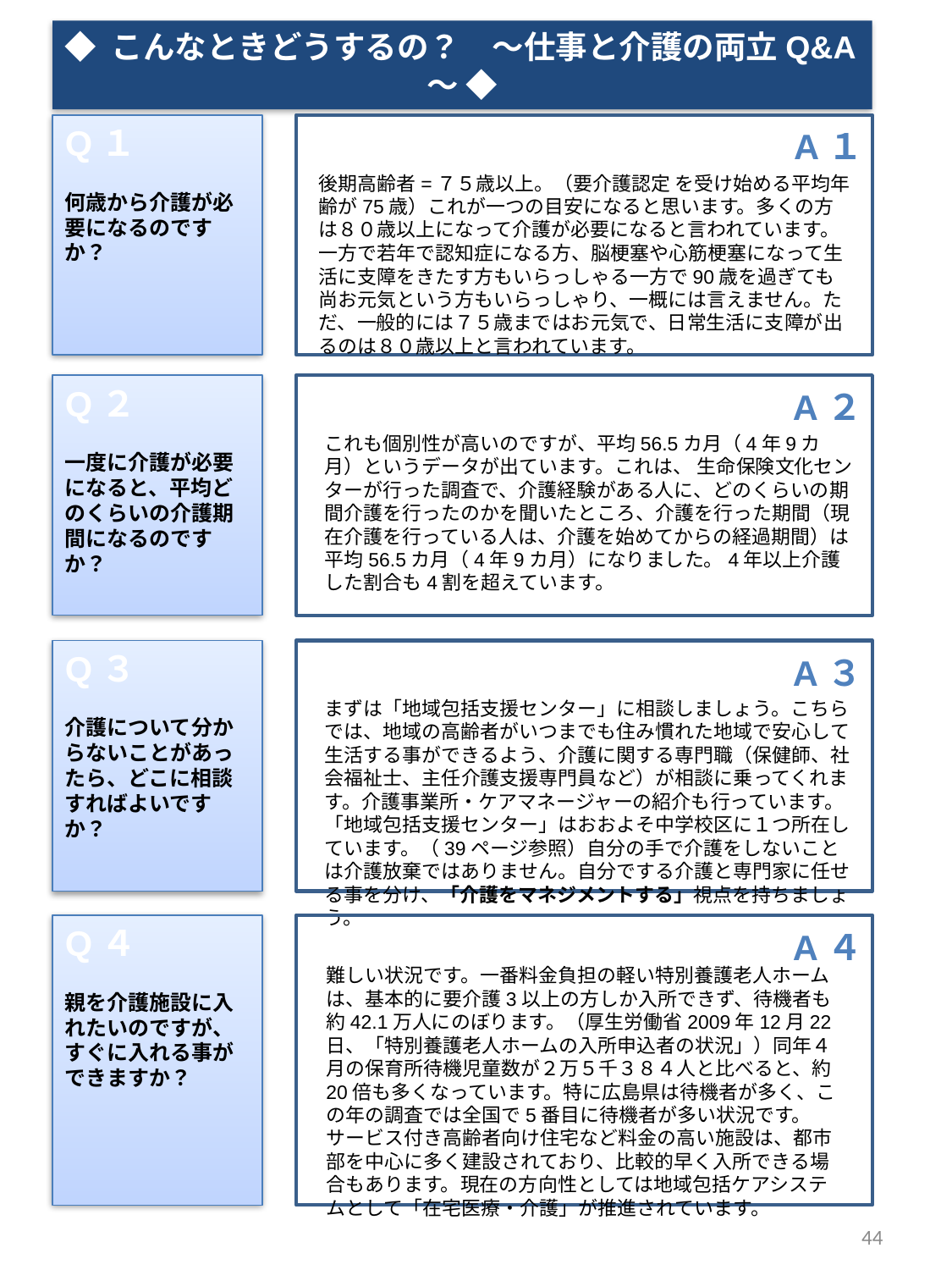

◆ こんなときどうするの？　～仕事と介護の両立Q&A～ ◆
Q１

何歳から介護が必要になるのですか？

A１
後期高齢者=７５歳以上。（要介護認定 を受け始める平均年齢が75歳）これが一つの目安になると思います。多くの方は８０歳以上になって介護が必要になると言われています。一方で若年で認知症になる方、脳梗塞や心筋梗塞になって生活に支障をきたす方もいらっしゃる一方で90歳を過ぎても尚お元気という方もいらっしゃり、一概には言えません。ただ、一般的には７５歳まではお元気で、日常生活に支障が出るのは８０歳以上と言われています。
Q２

一度に介護が必要になると、平均どのくらいの介護期間になるのですか？

A２
これも個別性が高いのですが、平均56.5カ月（4年9カ月）というデータが出ています。これは、 生命保険文化センターが行った調査で、介護経験がある人に、どのくらいの期間介護を行ったのかを聞いたところ、介護を行った期間（現在介護を行っている人は、介護を始めてからの経過期間）は平均56.5カ月（4年9カ月）になりました。4年以上介護した割合も4割を超えています。

Q３

介護について分からないことがあったら、どこに相談すればよいですか？

A３
まずは「地域包括支援センター」に相談しましょう。こちらでは、地域の高齢者がいつまでも住み慣れた地域で安心して生活する事ができるよう、介護に関する専門職（保健師、社会福祉士、主任介護支援専門員など）が相談に乗ってくれます。介護事業所・ケアマネージャーの紹介も行っています。「地域包括支援センター」はおおよそ中学校区に１つ所在しています。（39ページ参照）自分の手で介護をしないことは介護放棄ではありません。自分でする介護と専門家に任せる事を分け、「介護をマネジメントする」視点を持ちましょう。
Q４

親を介護施設に入れたいのですが、すぐに入れる事ができますか？

A４
難しい状況です。一番料金負担の軽い特別養護老人ホームは、基本的に要介護3以上の方しか入所できず、待機者も約42.1万人にのぼります。（厚生労働省2009年12月22日、「特別養護老人ホームの入所申込者の状況」）同年４月の保育所待機児童数が２万５千３８４人と比べると、約20倍も多くなっています。特に広島県は待機者が多く、この年の調査では全国で5番目に待機者が多い状況です。サービス付き高齢者向け住宅など料金の高い施設は、都市部を中心に多く建設されており、比較的早く入所できる場合もあります。現在の方向性としては地域包括ケアシステムとして「在宅医療・介護」が推進されています。
44